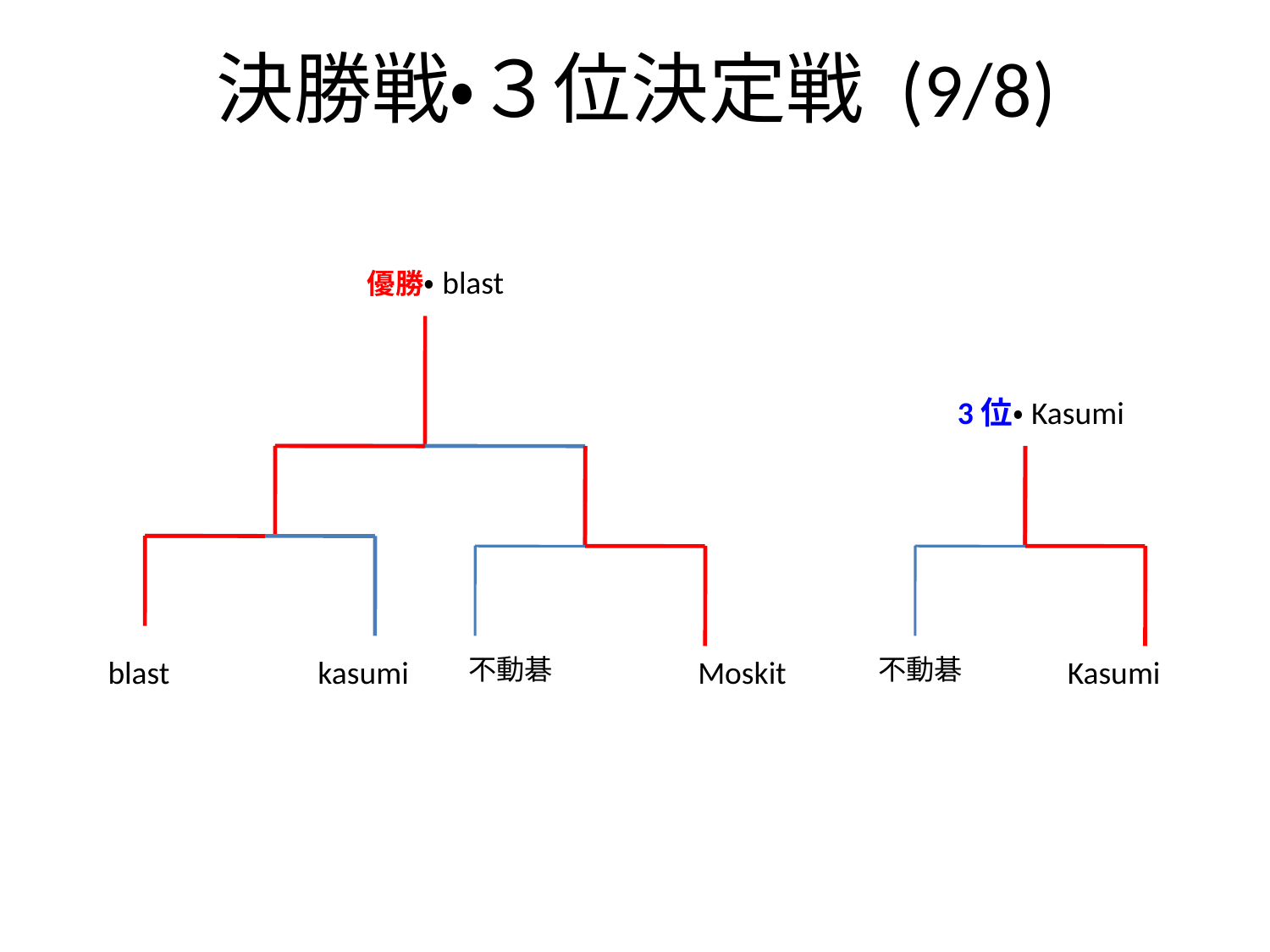

# 決勝戦・３位決定戦 (9/8)
優勝・blast
3位・Kasumi
blast
kasumi
不動碁
Moskit
不動碁
Kasumi